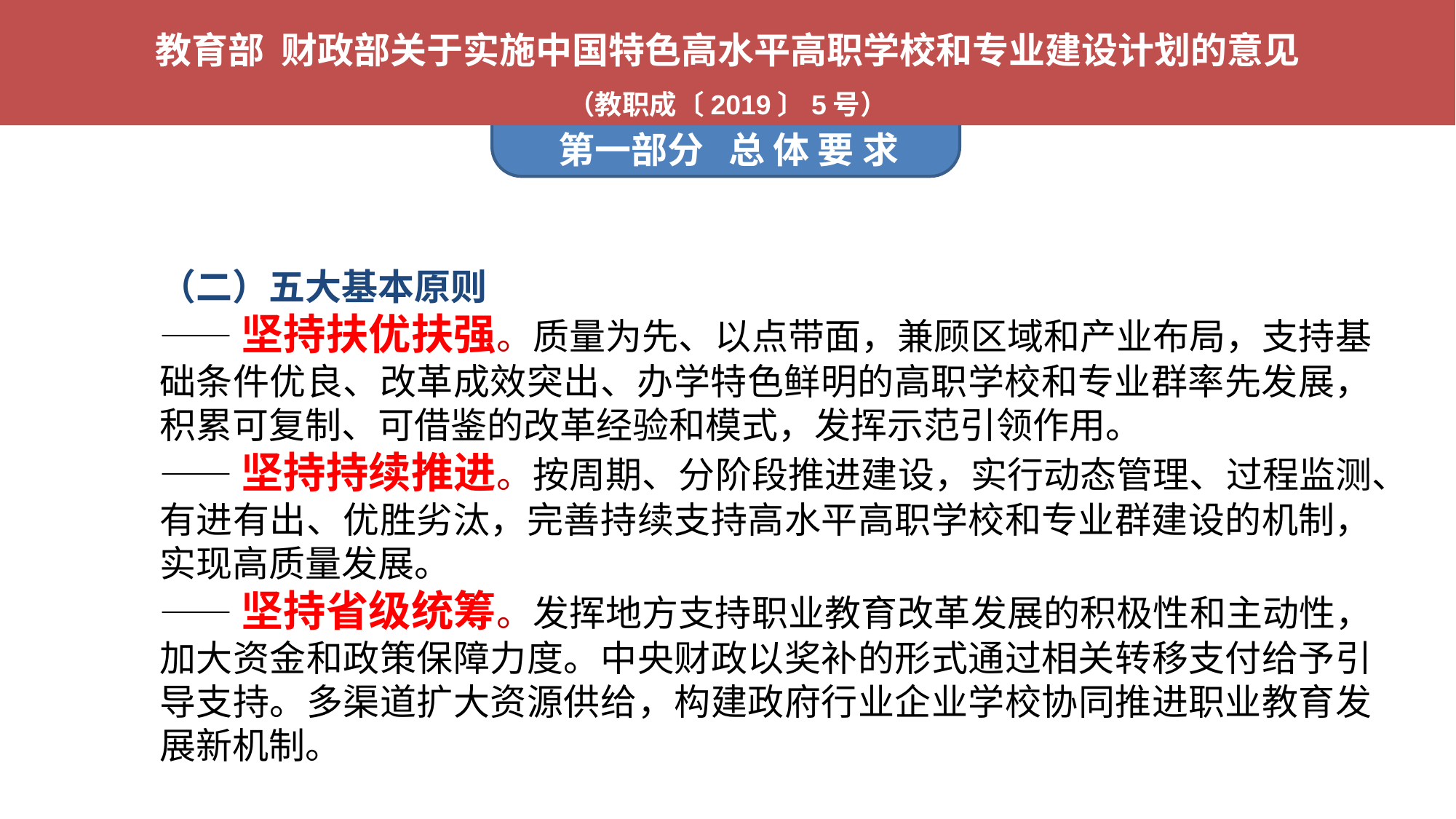

教育部  财政部关于实施中国特色高水平高职学校和专业建设计划的意见
（教职成〔2019〕5号）

第一部分   总 体 要 求
（二）五大基本原则
——坚持扶优扶强。质量为先、以点带面，兼顾区域和产业布局，支持基础条件优良、改革成效突出、办学特色鲜明的高职学校和专业群率先发展，积累可复制、可借鉴的改革经验和模式，发挥示范引领作用。
——坚持持续推进。按周期、分阶段推进建设，实行动态管理、过程监测、有进有出、优胜劣汰，完善持续支持高水平高职学校和专业群建设的机制，实现高质量发展。
——坚持省级统筹。发挥地方支持职业教育改革发展的积极性和主动性，加大资金和政策保障力度。中央财政以奖补的形式通过相关转移支付给予引导支持。多渠道扩大资源供给，构建政府行业企业学校协同推进职业教育发展新机制。